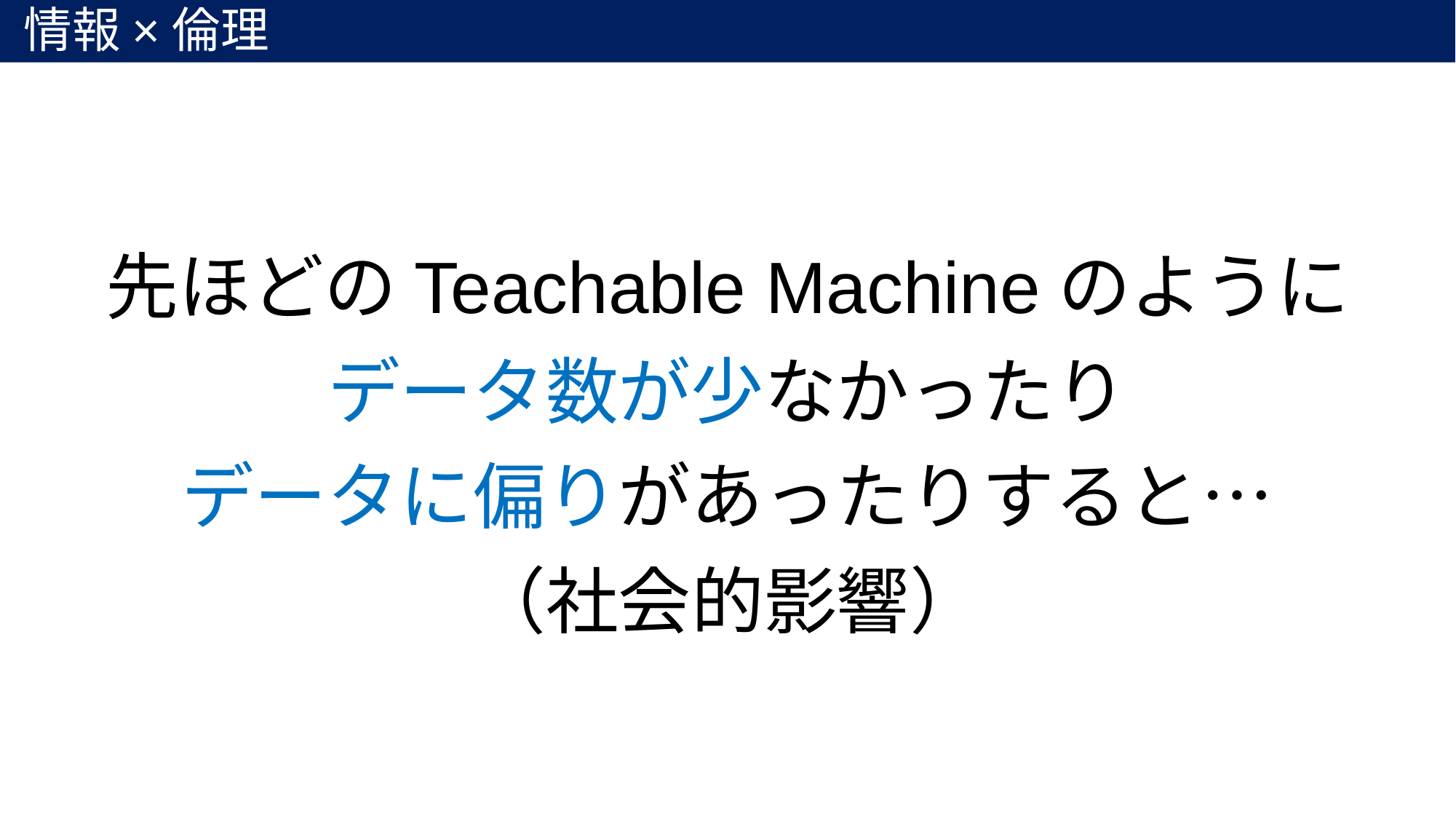

情報×倫理
# 先ほどのTeachable Machineのように データ数が少なかったり データに偏りがあったりすると… （社会的影響）